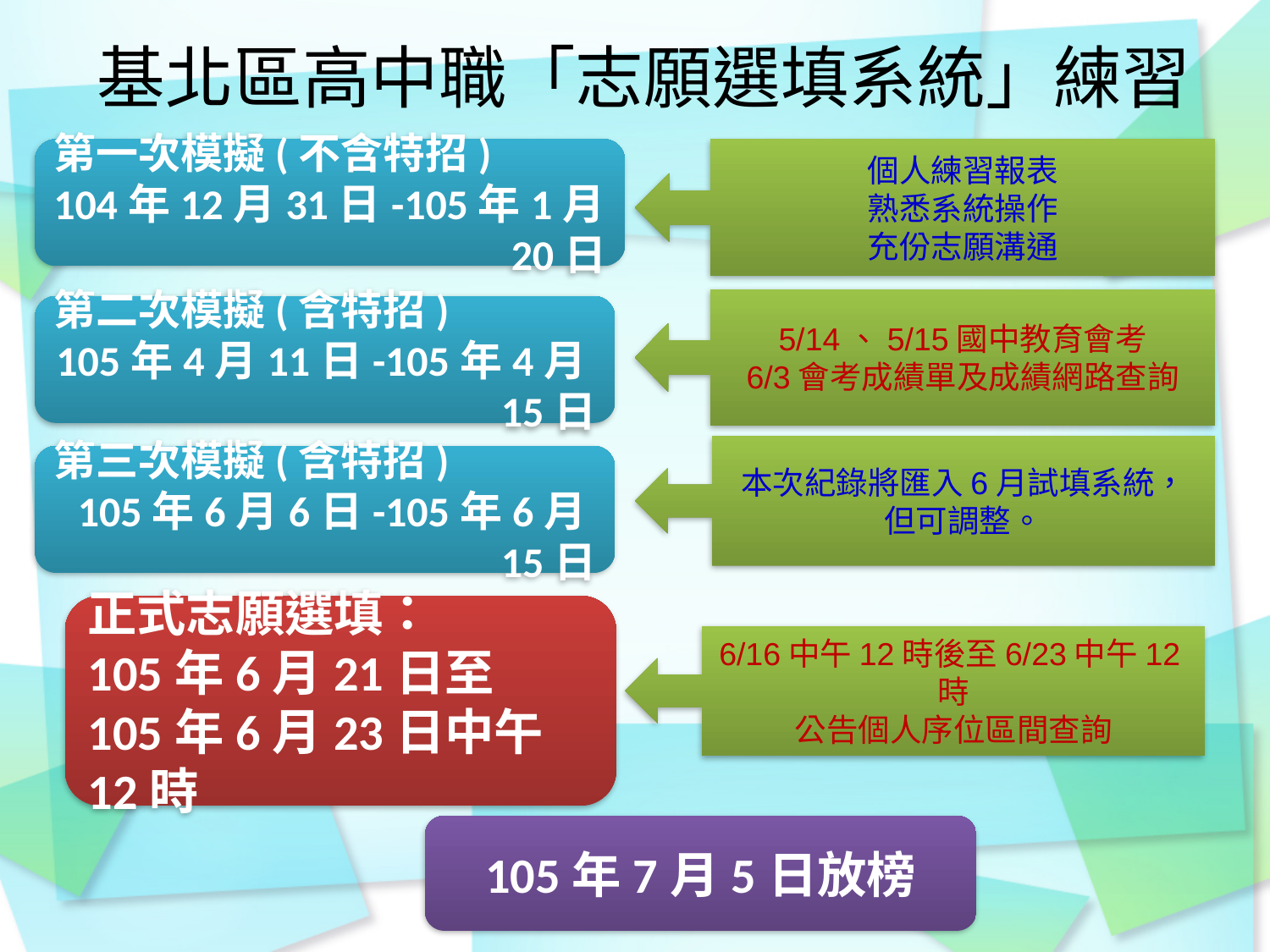

# 基北區高中職「志願選填系統」練習
第一次模擬(不含特招)
104年12月31日-105年1月20日
個人練習報表
熟悉系統操作
充份志願溝通
5/14、5/15國中教育會考
6/3會考成績單及成績網路查詢
第二次模擬(含特招)
105年4月11日-105年4月15日
本次紀錄將匯入6月試填系統，
但可調整。
第三次模擬(含特招)
105年6月6日-105年6月15日
正式志願選填：
105年6月21日至
105年6月23日中午12時
6/16中午12時後至6/23中午12時
公告個人序位區間查詢
105年7月5日放榜